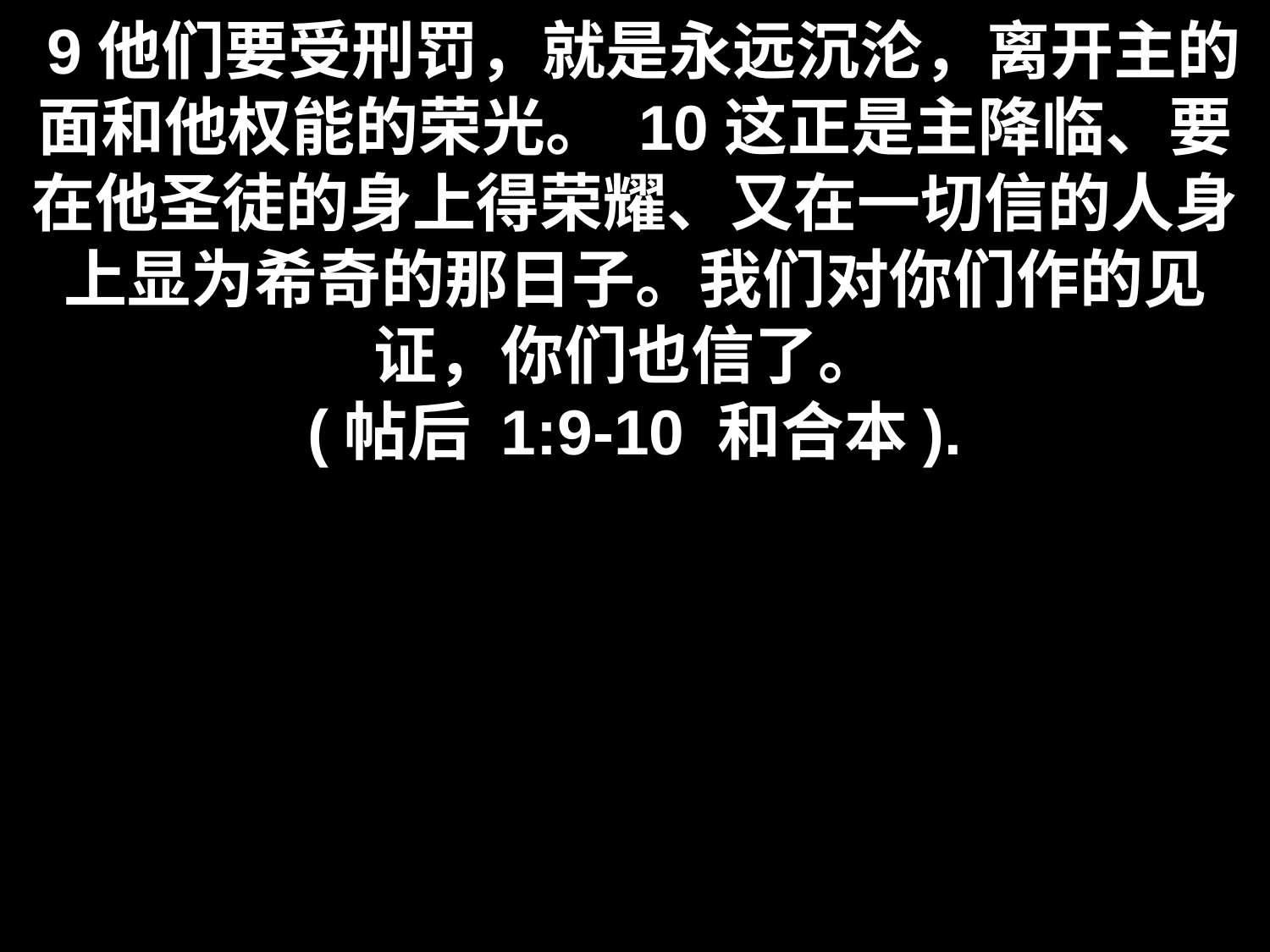

# 9他们要受刑罚，就是永远沉沦，离开主的面和他权能的荣光。 10这正是主降临、要在他圣徒的身上得荣耀、又在一切信的人身上显为希奇的那日子。我们对你们作的见证，你们也信了。 (帖后 1:9-10 和合本).